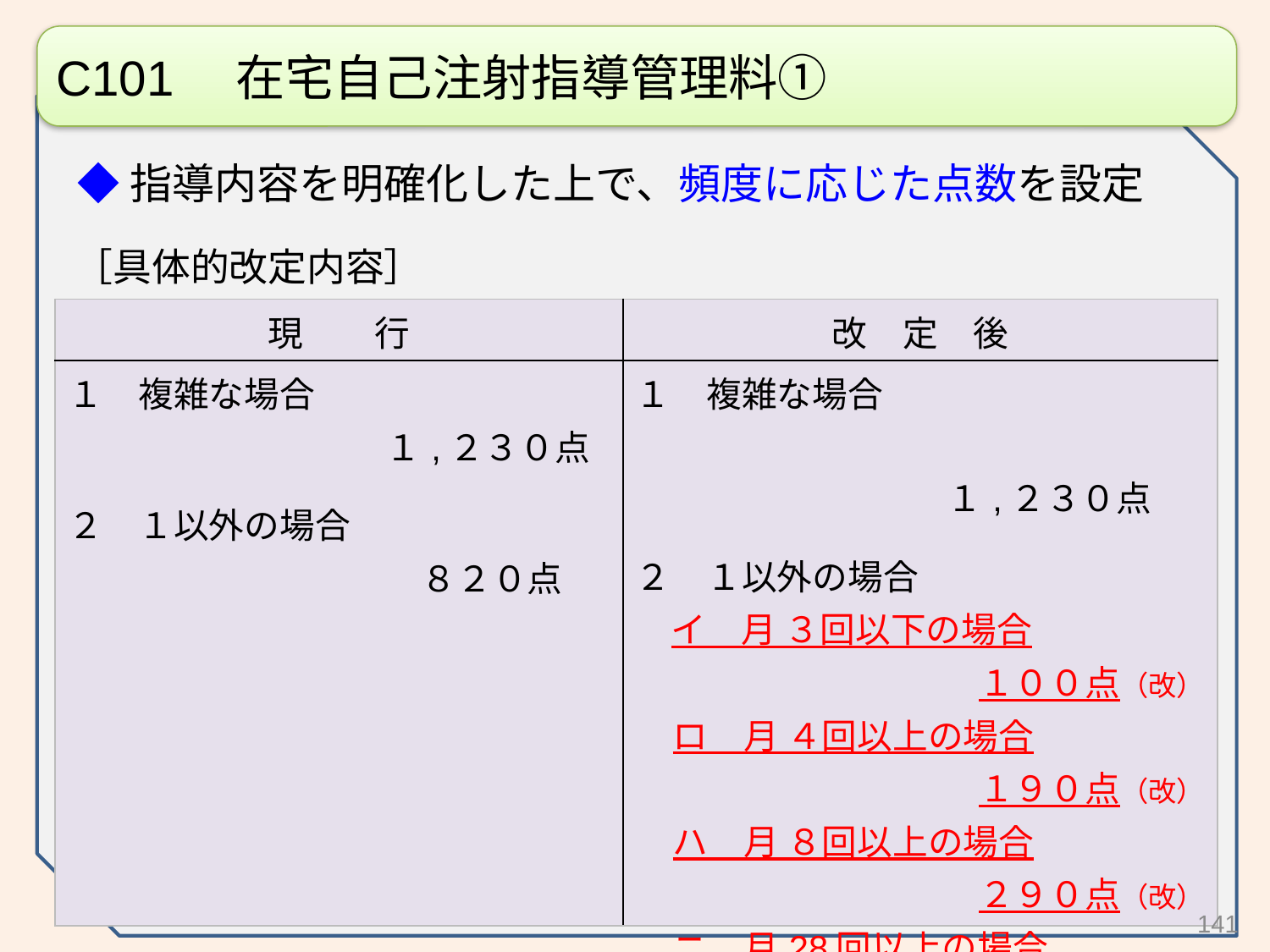

C101　在宅自己注射指導管理料①

◆指導内容を明確化した上で、頻度に応じた点数を設定
［具体的改定内容］
| 現　　行 | 改　定　後 |
| --- | --- |
| １　複雑な場合 　　　　　　　　　１,２３０点 ２　１以外の場合 　　　　　　　　　　８２０点 | １　複雑な場合　　　　　　　　　　　　　 １,２３０点 ２　１以外の場合 　イ　月 ３回以下の場合 　１００点（改） ロ　月 ４回以上の場合 １９０点（改） ハ　月 ８回以上の場合 ２９０点（改） ニ　月28回以上の場合 ８１０点（改） |
141